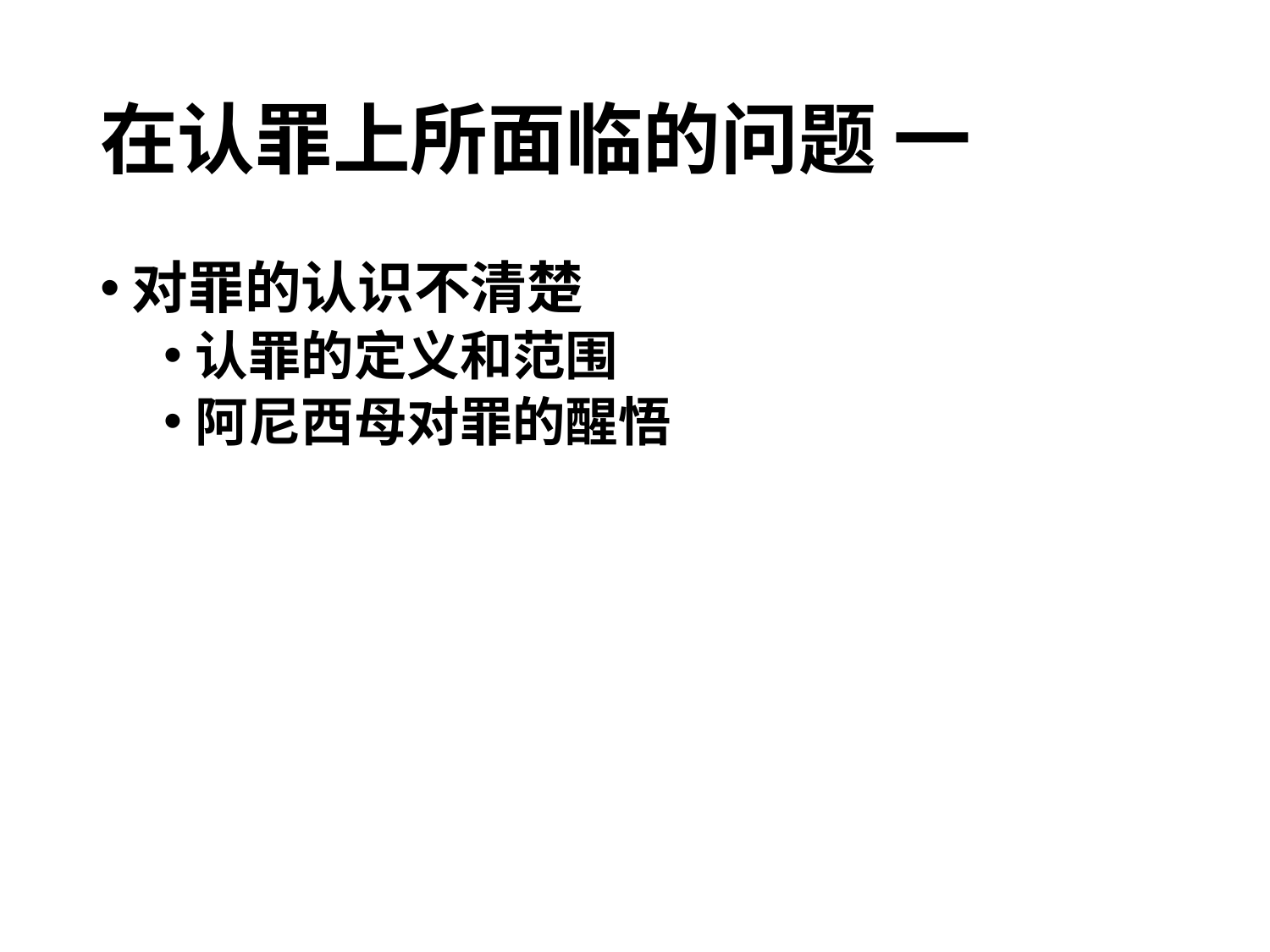

# 在认罪上所面临的问题 一
对罪的认识不清楚
认罪的定义和范围
阿尼西母对罪的醒悟